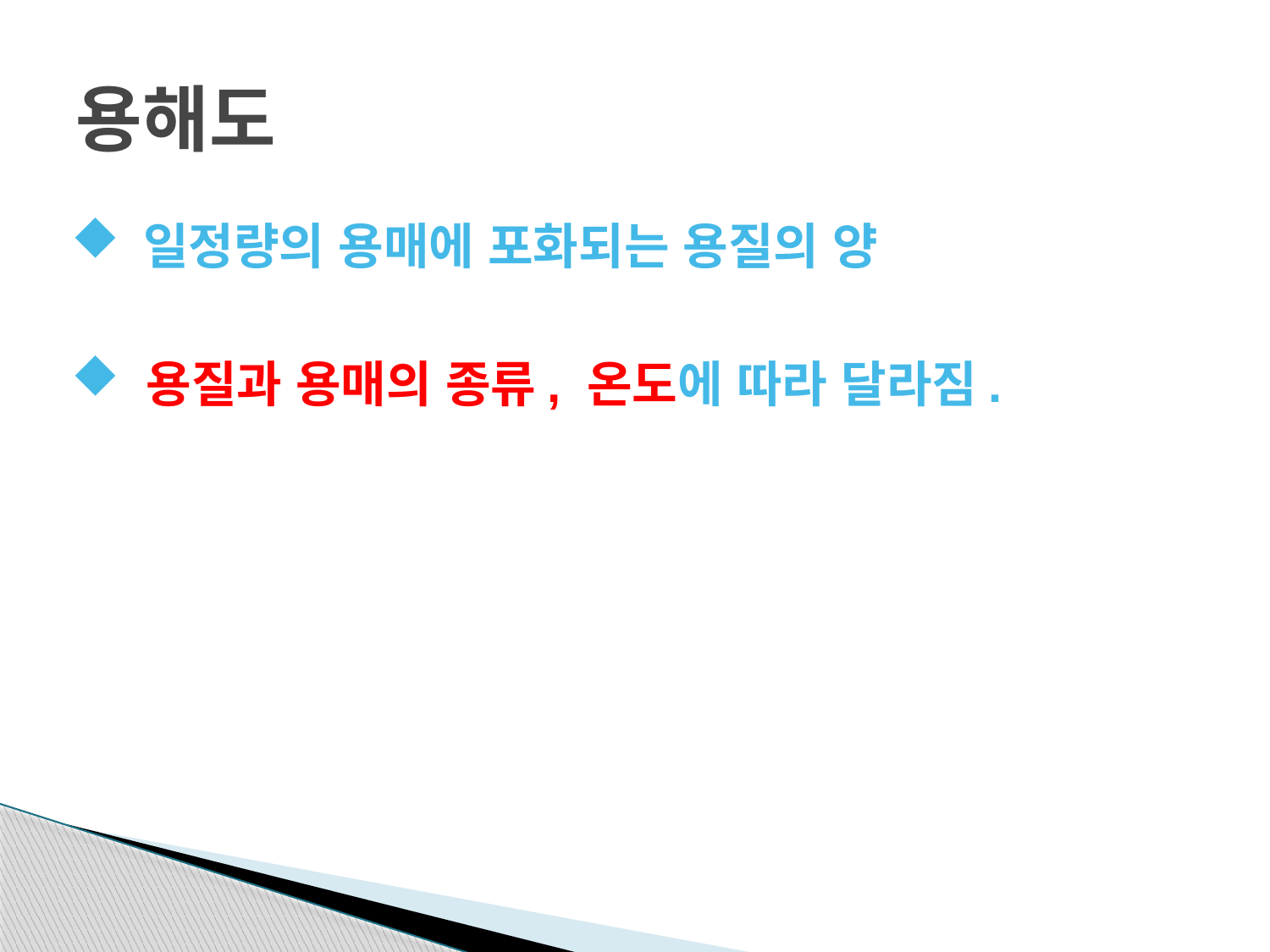

# 용해도
 일정량의 용매에 포화되는 용질의 양

 용질과 용매의 종류, 온도에 따라 달라짐.